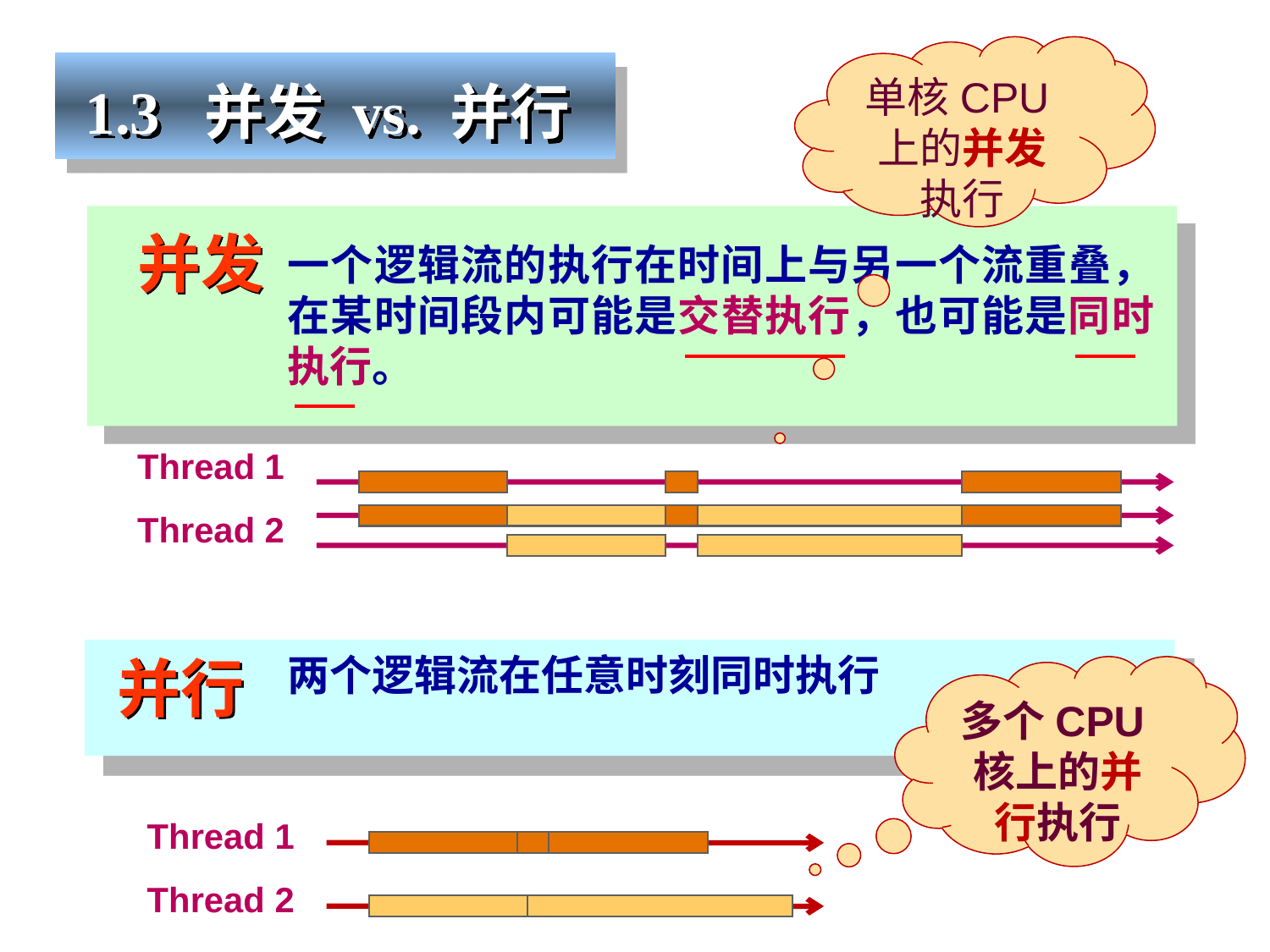

单核CPU上的并发执行

 1.3  并发 vs. 并行

一个逻辑流的执行在时间上与另一个流重叠，在某时间段内可能是交替执行，也可能是同时执行。
并发
Thread 1
Thread 2

并行
两个逻辑流在任意时刻同时执行
多个CPU核上的并行执行
Thread 1
Thread 2